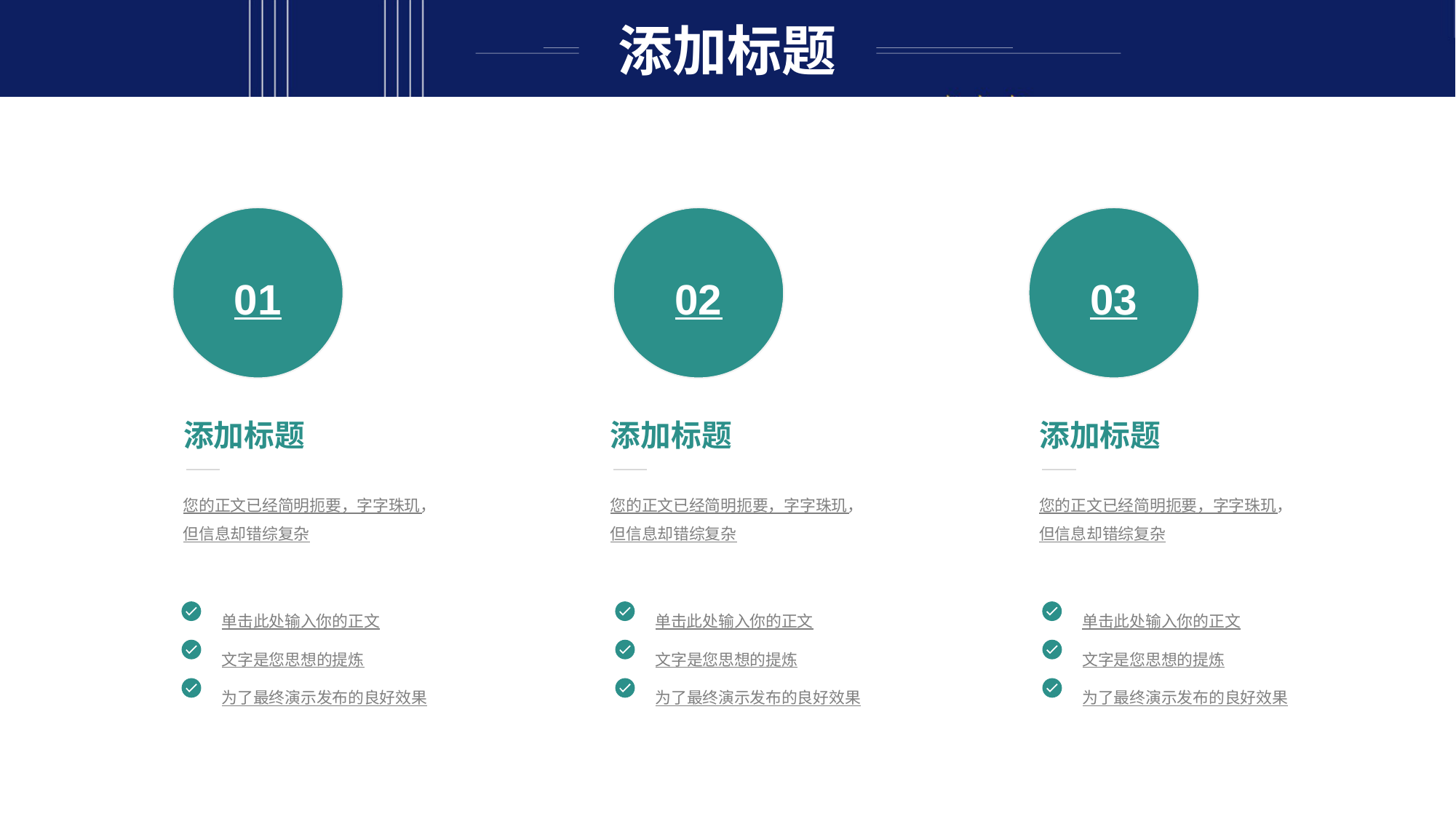

添加标题
01
02
03
添加标题
添加标题
添加标题
您的正文已经简明扼要，字字珠玑，但信息却错综复杂
您的正文已经简明扼要，字字珠玑，但信息却错综复杂
您的正文已经简明扼要，字字珠玑，但信息却错综复杂
单击此处输入你的正文
单击此处输入你的正文
单击此处输入你的正文

文字是您思想的提炼
文字是您思想的提炼
文字是您思想的提炼

为了最终演示发布的良好效果
为了最终演示发布的良好效果
为了最终演示发布的良好效果